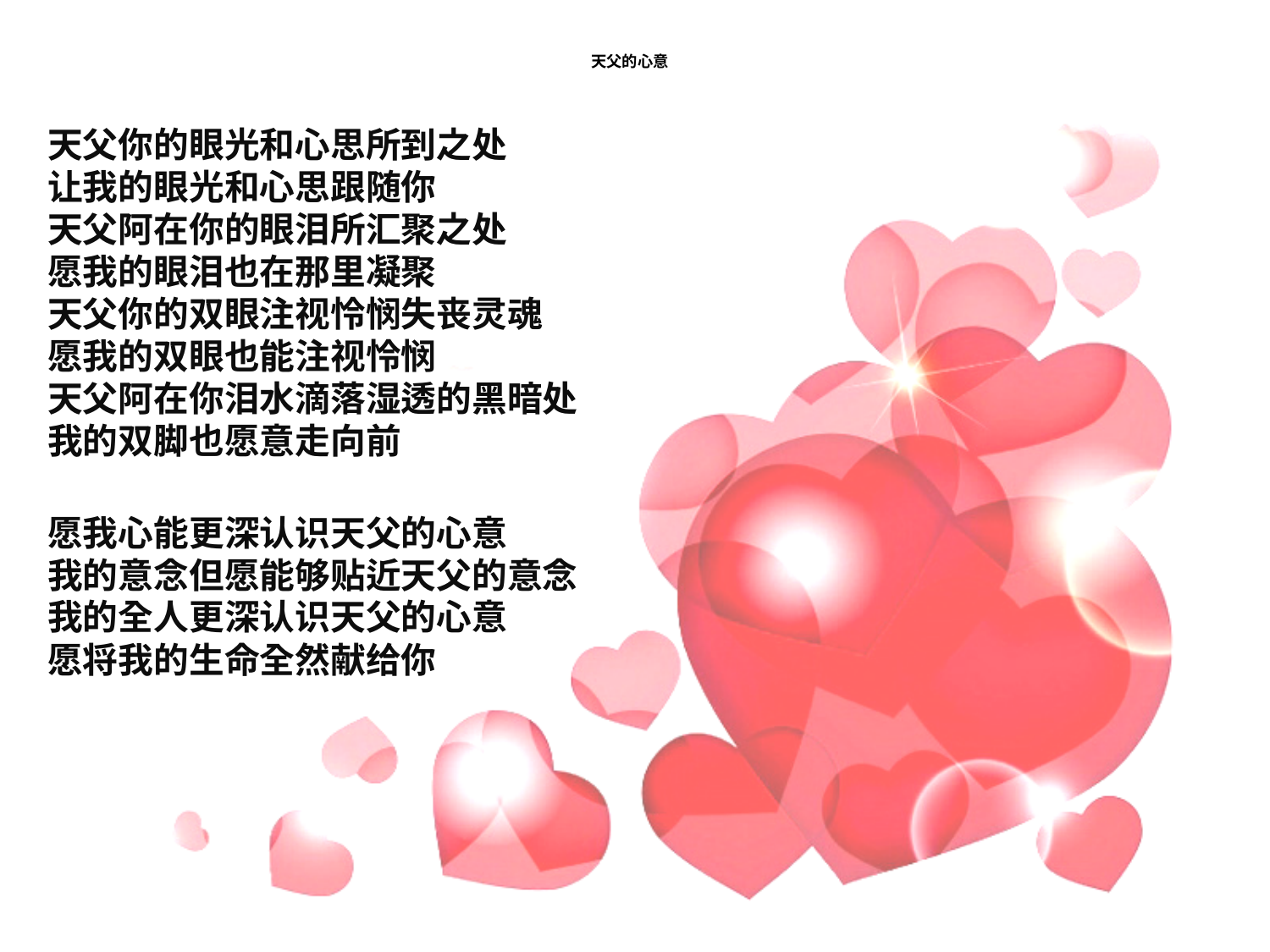

# 天父的心意
天父你的眼光和心思所到之处
让我的眼光和心思跟随你
天父阿在你的眼泪所汇聚之处
愿我的眼泪也在那里凝聚
天父你的双眼注视怜悯失丧灵魂
愿我的双眼也能注视怜悯
天父阿在你泪水滴落湿透的黑暗处
我的双脚也愿意走向前
愿我心能更深认识天父的心意
我的意念但愿能够贴近天父的意念
我的全人更深认识天父的心意
愿将我的生命全然献给你